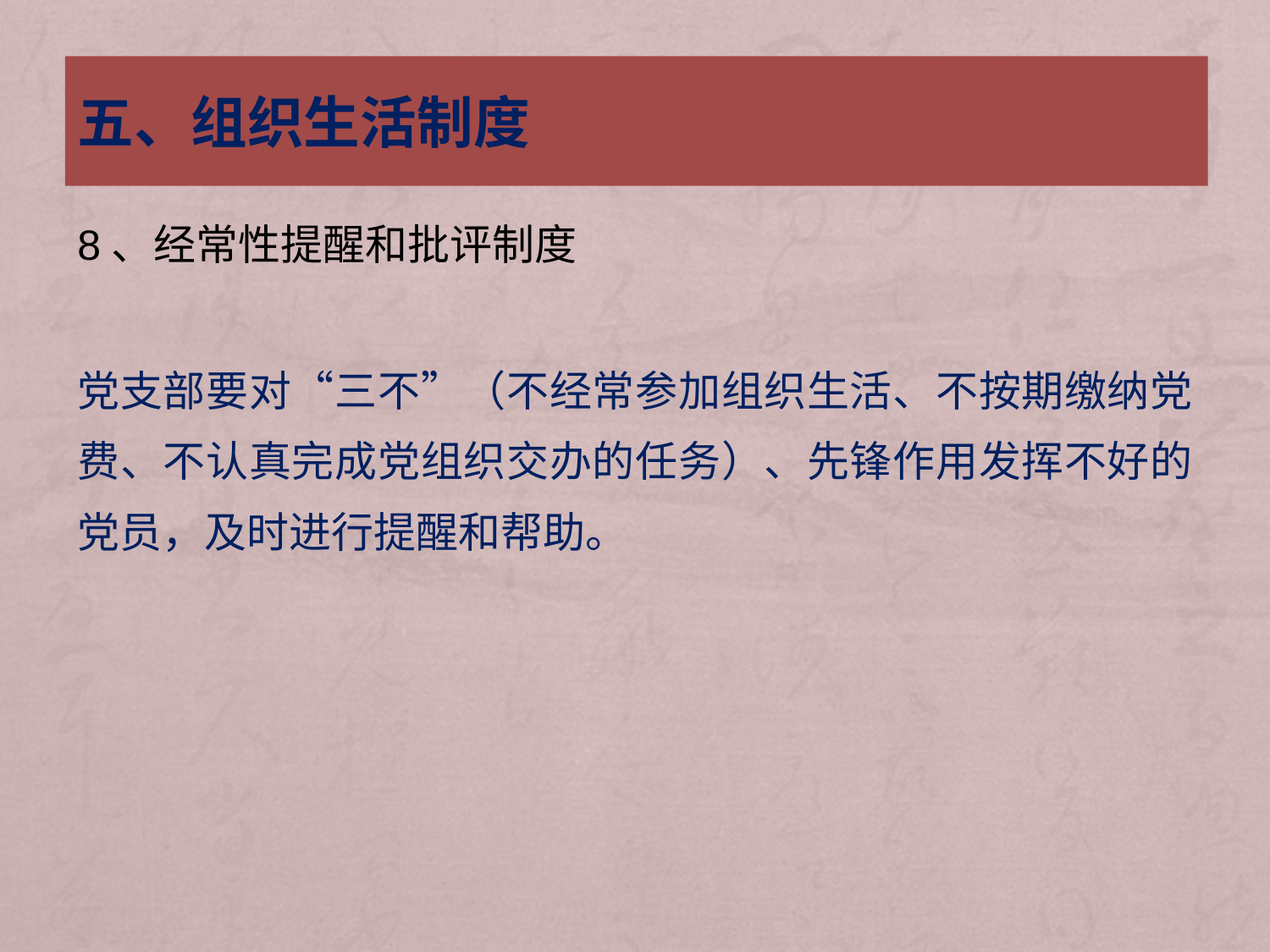

五、组织生活制度
8、经常性提醒和批评制度

党支部要对“三不”（不经常参加组织生活、不按期缴纳党费、不认真完成党组织交办的任务）、先锋作用发挥不好的党员，及时进行提醒和帮助。